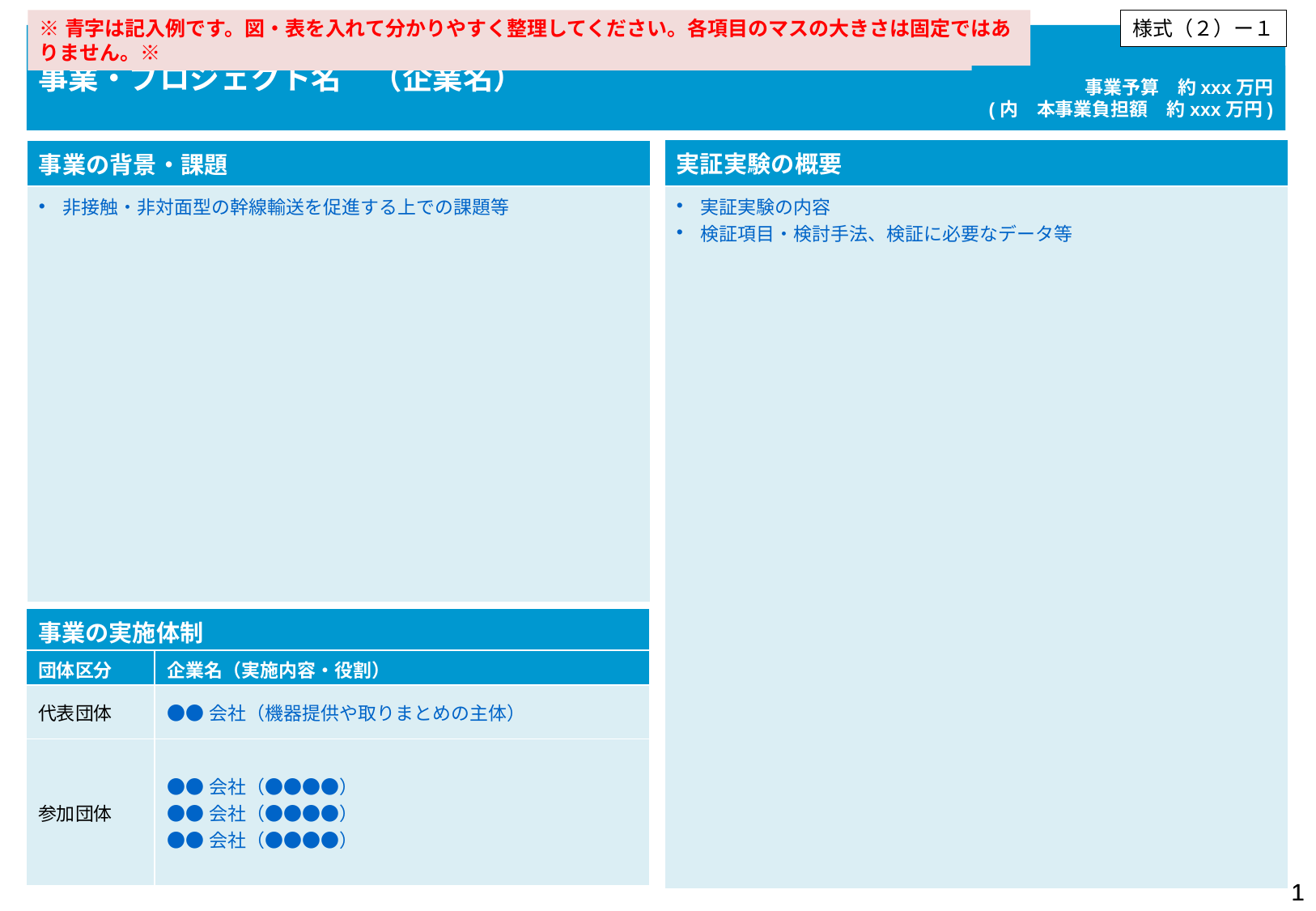

※青字は記入例です。図・表を入れて分かりやすく整理してください。各項目のマスの大きさは固定ではありません。※
様式（２）ー１
事業・プロジェクト名　（企業名）
事業予算　約xxx万円
(内　本事業負担額　約xxx万円)
| 実証実験の概要 |
| --- |
| 実証実験の内容 検証項目・検討手法、検証に必要なデータ等 |
| 事業の背景・課題 |
| --- |
| 非接触・非対面型の幹線輸送を促進する上での課題等 |
| 事業の実施体制 |  |
| --- | --- |
| 団体区分 | 企業名（実施内容・役割） |
| 代表団体 | ●●会社（機器提供や取りまとめの主体） |
| 参加団体 | ●●会社（●●●●） ●●会社（●●●●） ●●会社（●●●●） |
1
1